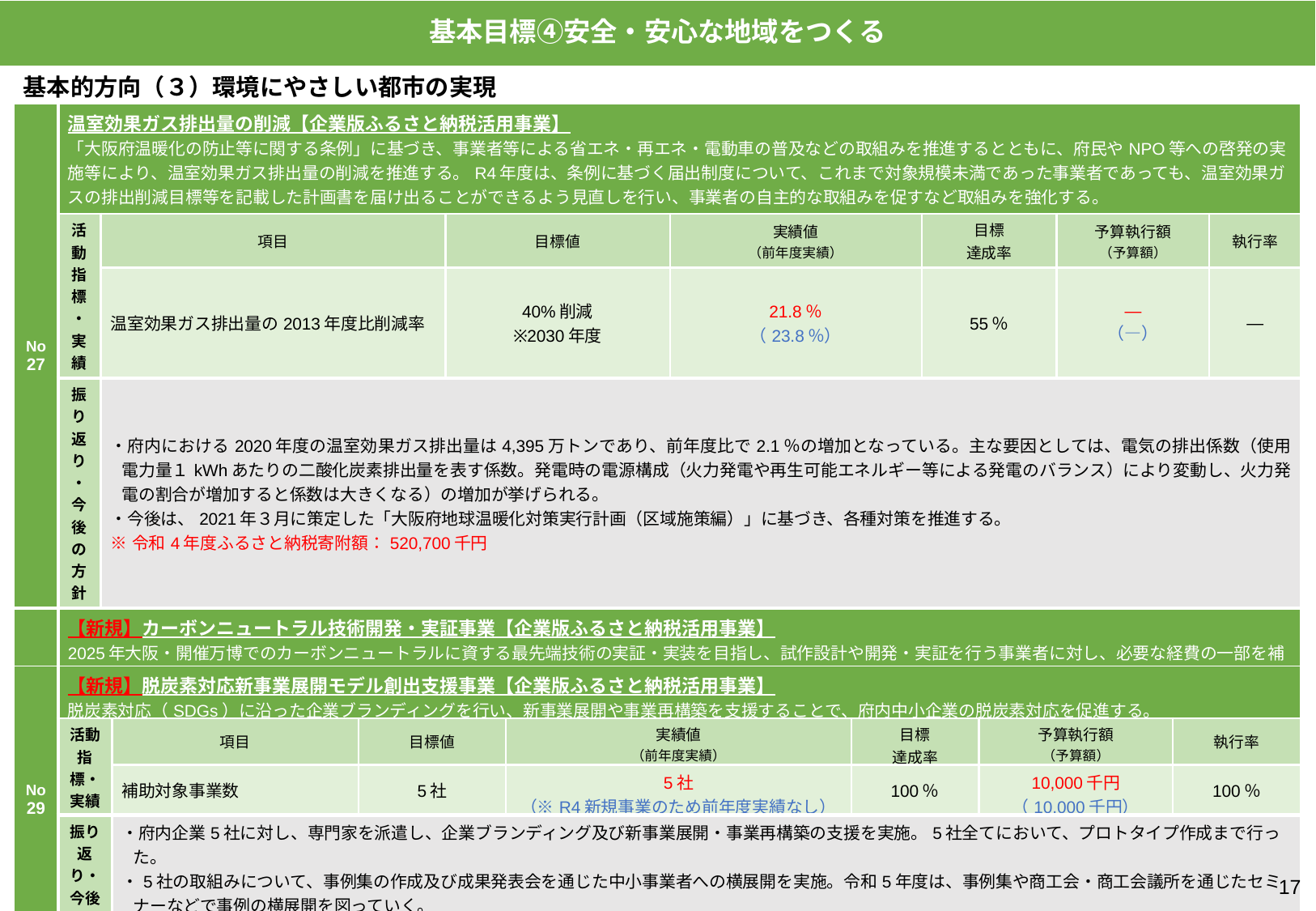

基本目標④安全・安心な地域をつくる
基本的方向（３）環境にやさしい都市の実現
| No27 | 温室効果ガス排出量の削減【企業版ふるさと納税活用事業】 「大阪府温暖化の防止等に関する条例」に基づき、事業者等による省エネ・再エネ・電動車の普及などの取組みを推進するとともに、府民やNPO等への啓発の実施等により、温室効果ガス排出量の削減を推進する。R4年度は、条例に基づく届出制度について、これまで対象規模未満であった事業者であっても、温室効果ガスの排出削減目標等を記載した計画書を届け出ることができるよう見直しを行い、事業者の自主的な取組みを促すなど取組みを強化する。 |  |  |  |  |  |  |  |  |  |  |  |
| --- | --- | --- | --- | --- | --- | --- | --- | --- | --- | --- | --- | --- |
|  | 活動指標・実績 | 項目 |  | 目標値 |  | 実績値 （前年度実績） |  | 目標 達成率 |  | 予算執行額 （予算額） |  | 執行率 |
|  |  | 温室効果ガス排出量の2013年度比削減率 |  | 40%削減 ※2030年度 |  | 21.8％ （23.8％） |  | 55％ |  | ― （―） |  | ― |
|  | 振り返り・ 今後の方針 | ・府内における2020年度の温室効果ガス排出量は4,395万トンであり、前年度比で2.1％の増加となっている。主な要因としては、電気の排出係数（使用電力量１kWhあたりの二酸化炭素排出量を表す係数。発電時の電源構成（火力発電や再生可能エネルギー等による発電のバランス）により変動し、火力発電の割合が増加すると係数は大きくなる）の増加が挙げられる。 ・今後は、2021年３月に策定した「大阪府地球温暖化対策実行計画（区域施策編）」に基づき、各種対策を推進する。 ※令和4年度ふるさと納税寄附額：520,700千円 |  |  |  |  |  |  |  |  |  |  |
| No 28 | 【新規】カーボンニュートラル技術開発・実証事業【企業版ふるさと納税活用事業】 2025年大阪・開催万博でのカーボンニュートラルに資する最先端技術の実証・実装を目指し、試作設計や開発・実証を行う事業者に対し、必要な経費の一部を補助する。 |  |  |  |  |  |  |  |  |  |  |  |
|  | 活動指標・実績 | 項目 | 目標値 |  | 実績値 （前年度実績） |  | 目標 達成率 |  | 予算執行額 （予算額） |  | 執行率 |  |
|  |  | 補助対象事業数 | 5件 |  | 8件 （※R4新規事業のため前年度実績なし） |  | 160％ |  | 282,296千円 （500,000千円） |  | 56％ |  |
|  | 振り返り・ 今後の方針 | ・令和４年度事業では、採択企業へ定期的に訪問し、採択企業のフォローを実施。 ・活動指標である補助対象事業数は８件であり、目標値の５件に対して160％の達成率となった。 ・令和５年度も、引き続き企業版ふるさと納税を活用し、万博の機会を活かして、大阪府域で行うカーボンニュートラルに資する最先端技術を用いた最終製品・サービスの開発及び実証に係る経費を補助し、社会への実装やビジネス化に向けた取組みを促進する。 ※令和４年度企業版ふるさと納税寄附額：500,000千円 |  |  |  |  |  |  |  |  |  |  |
| No29 | 【新規】脱炭素対応新事業展開モデル創出支援事業【企業版ふるさと納税活用事業】 脱炭素対応（SDGs）に沿った企業ブランディングを行い、新事業展開や事業再構築を支援することで、府内中小企業の脱炭素対応を促進する。 |  |  |  |  |  |  |
| --- | --- | --- | --- | --- | --- | --- | --- |
|  | 活動指標・実績 | 項目 | 目標値 | 実績値 （前年度実績） | 目標 達成率 | 予算執行額 （予算額） | 執行率 |
|  |  | 補助対象事業数 | 5社 | 5社 （※R4新規事業のため前年度実績なし） | 100％ | 10,000千円 （10,000千円） | 100％ |
|  | 振り返り・ 今後の方針 | ・府内企業5社に対し、専門家を派遣し、企業ブランディング及び新事業展開・事業再構築の支援を実施。5社全てにおいて、プロトタイプ作成まで行った。 ・5社の取組みについて、事例集の作成及び成果発表会を通じた中小事業者への横展開を実施。令和5年度は、事例集や商工会・商工会議所を通じたセミナーなどで事例の横展開を図っていく。 ※令和４年度企業版ふるさと納税寄附額：10,000千円 |  |  |  |  |  |
17